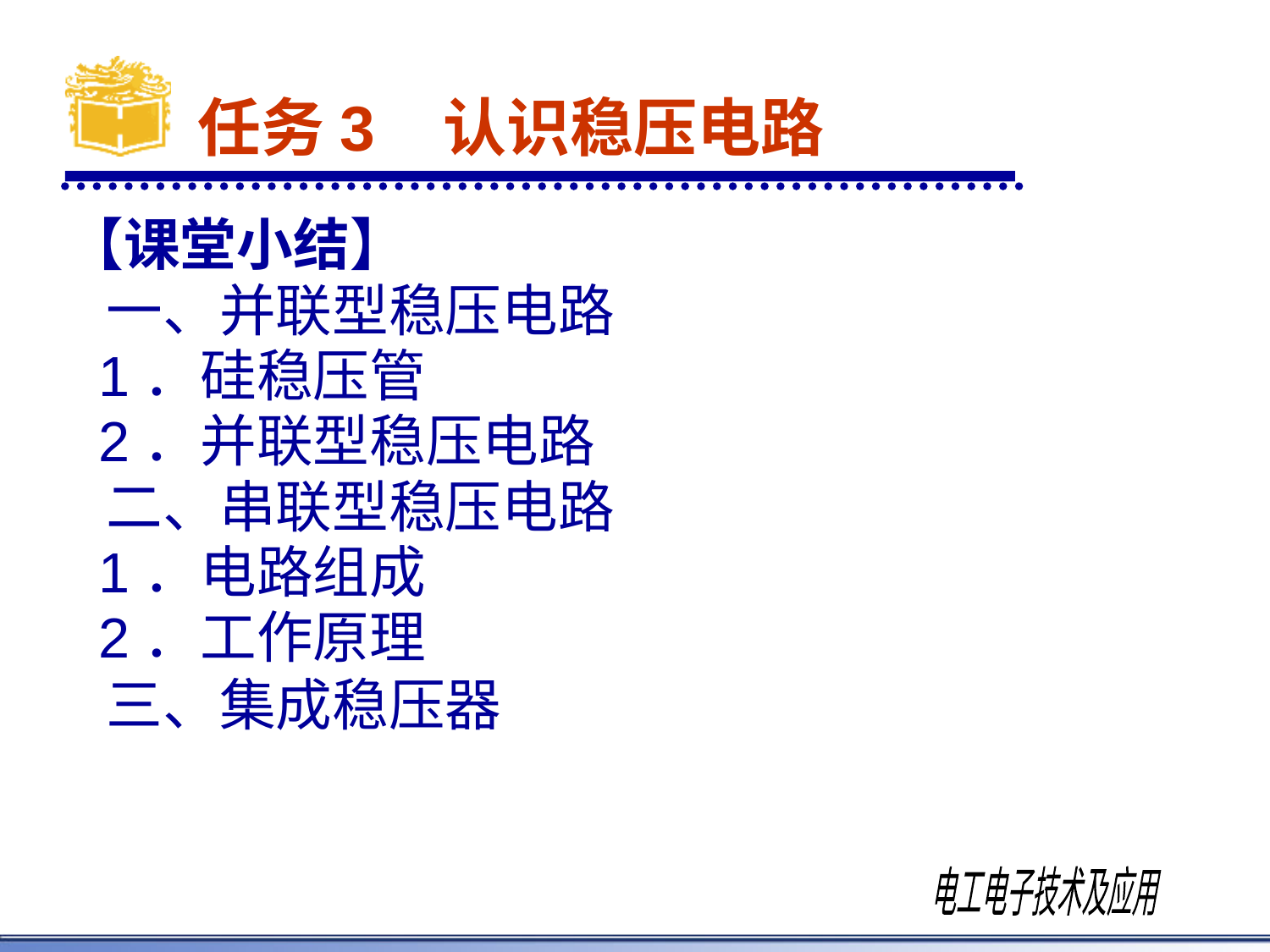

任务3   认识稳压电路
【课堂小结】
  一、并联型稳压电路
  1．硅稳压管
  2．并联型稳压电路
  二、串联型稳压电路
  1．电路组成
  2．工作原理
  三、集成稳压器